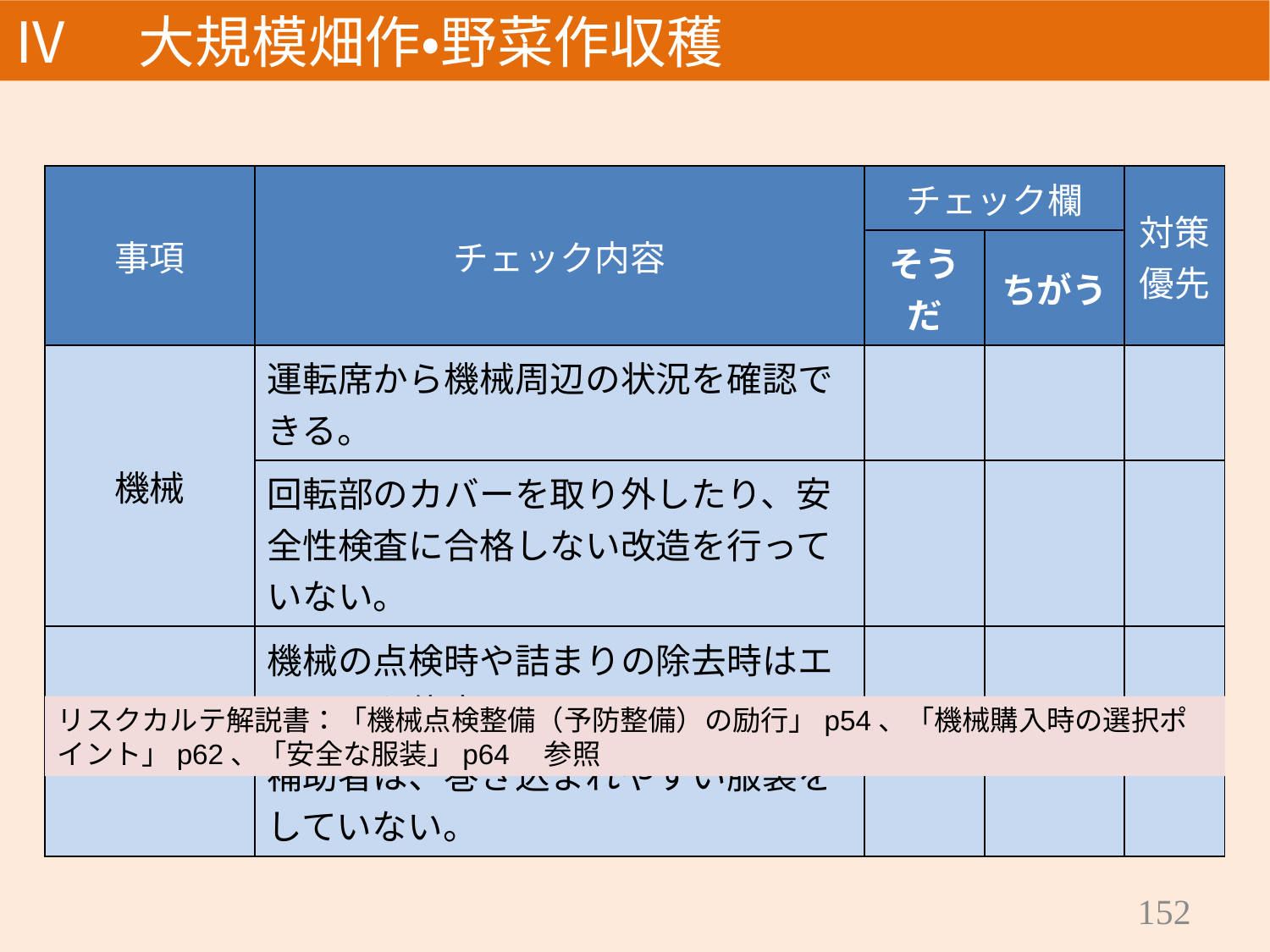

Ⅳ　大規模畑作・野菜作収穫
| 事項 | チェック内容 | チェック欄 |  | 対策 優先 |
| --- | --- | --- | --- | --- |
|  |  | そうだ | ちがう |  |
| 機械 | 運転席から機械周辺の状況を確認できる。 |  |  |  |
|  | 回転部のカバーを取り外したり、安全性検査に合格しない改造を行っていない。 |  |  |  |
| 作業者 | 機械の点検時や詰まりの除去時はエンジンを停止している。 |  |  |  |
|  | 補助者は、巻き込まれやすい服装をしていない。 |  |  |  |
リスクカルテ解説書：「機械点検整備（予防整備）の励行」p54、「機械購入時の選択ポイント」p62、「安全な服装」p64　参照
152